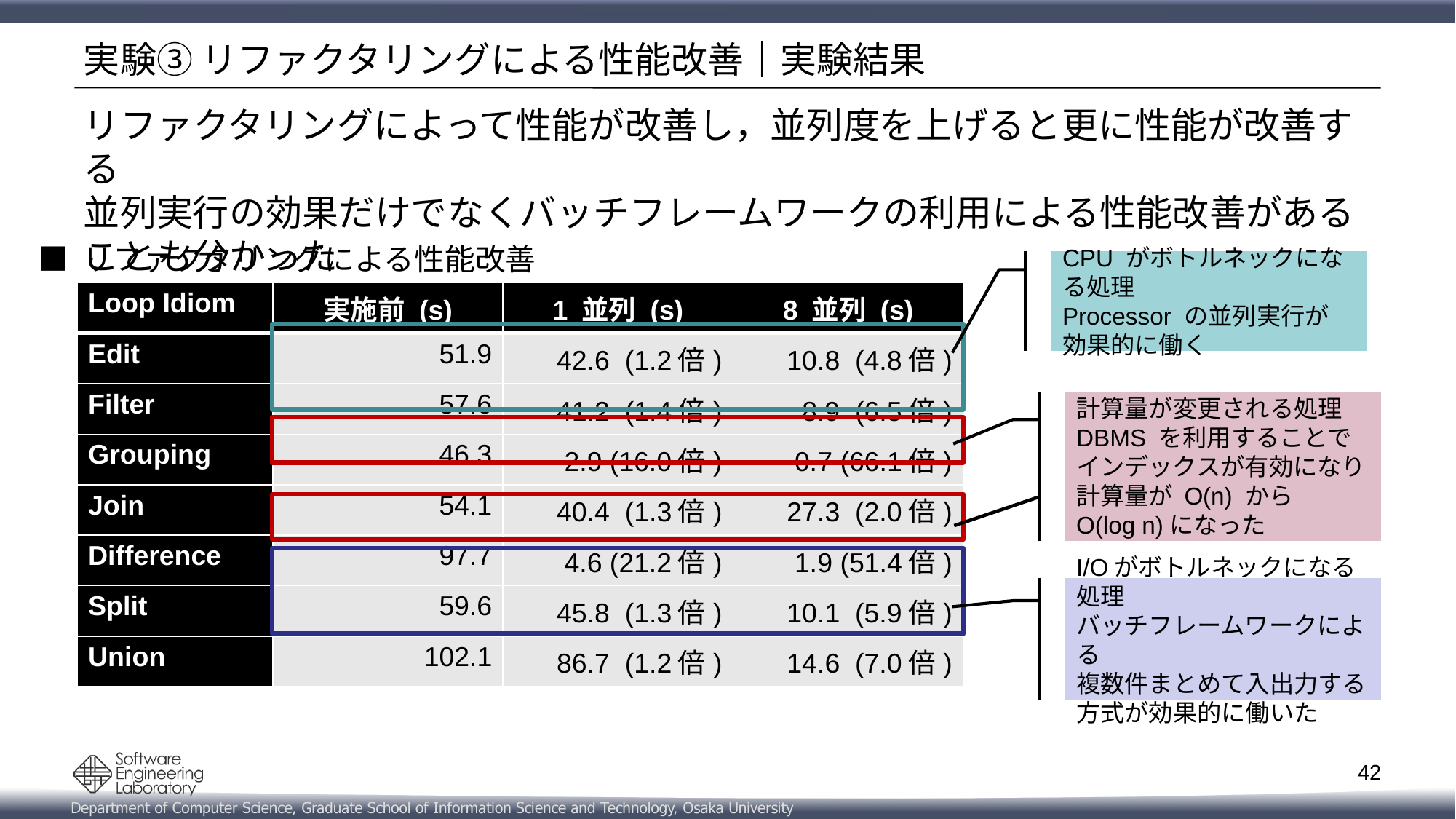

# 実験③ リファクタリングによる性能改善｜実験結果
リファクタリングによって性能が改善し，並列度を上げると更に性能が改善する
並列実行の効果だけでなくバッチフレームワークの利用による性能改善があることも分かった
■ リファクタリングによる性能改善
CPU がボトルネックになる処理
Processor の並列実行が
効果的に働く
| Loop Idiom | 実施前 (s) | 1 並列 (s) | 8 並列 (s) |
| --- | --- | --- | --- |
| Edit | 51.9 | 42.6 (1.2倍) | 10.8 (4.8倍) |
| Filter | 57.6 | 41.2 (1.4倍) | 8.9 (6.5倍) |
| Grouping | 46.3 | 2.9 (16.0倍) | 0.7 (66.1倍) |
| Join | 54.1 | 40.4 (1.3倍) | 27.3 (2.0倍) |
| Difference | 97.7 | 4.6 (21.2倍) | 1.9 (51.4倍) |
| Split | 59.6 | 45.8 (1.3倍) | 10.1 (5.9倍) |
| Union | 102.1 | 86.7 (1.2倍) | 14.6 (7.0倍) |

計算量が変更される処理
DBMS を利用することで
インデックスが有効になり
計算量が O(n) から
O(log n)になった

I/Oがボトルネックになる処理
バッチフレームワークによる
複数件まとめて入出力する
方式が効果的に働いた
42